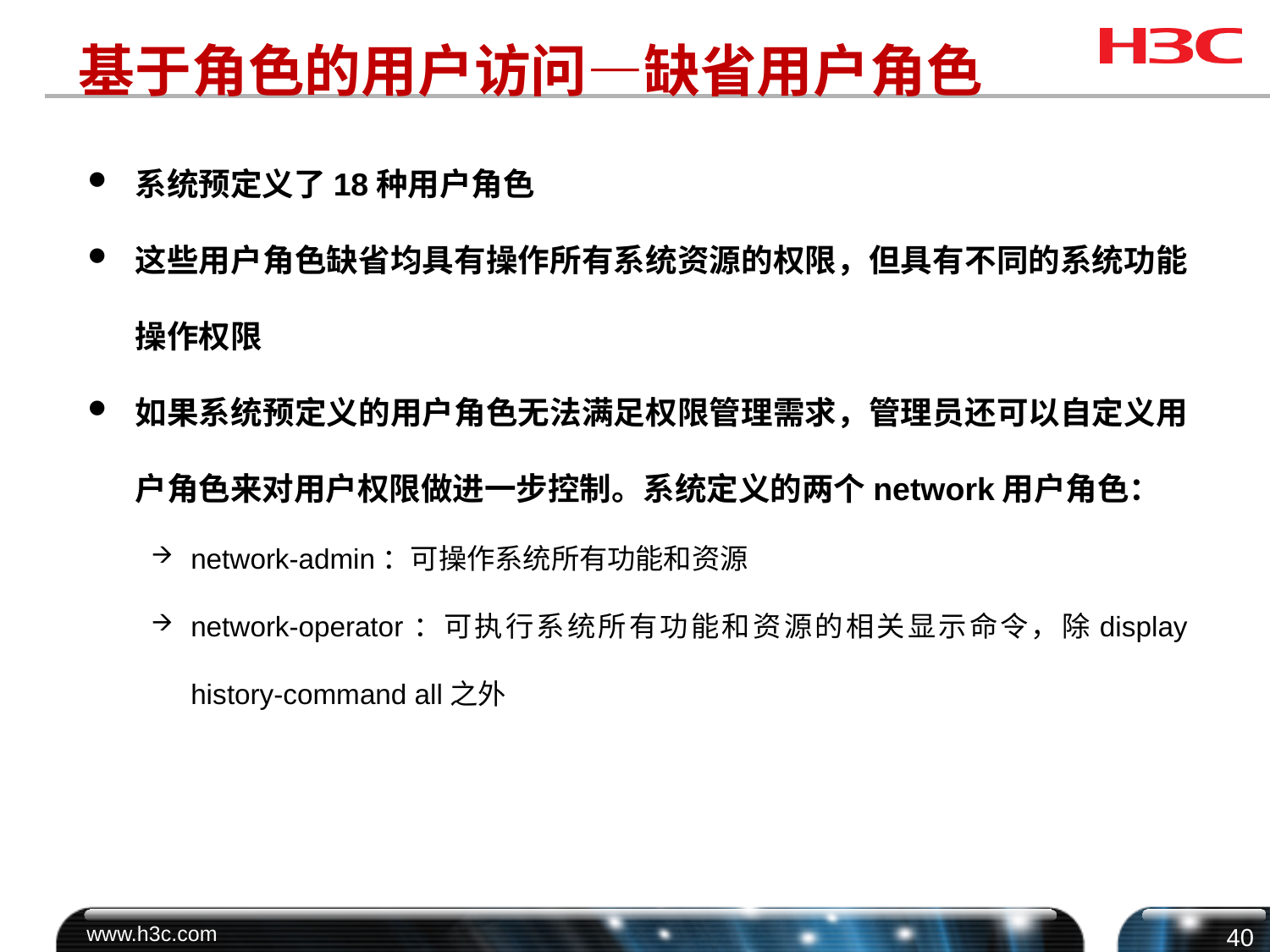

# 基于角色的用户访问—缺省用户角色
系统预定义了18种用户角色
这些用户角色缺省均具有操作所有系统资源的权限，但具有不同的系统功能操作权限
如果系统预定义的用户角色无法满足权限管理需求，管理员还可以自定义用户角色来对用户权限做进一步控制。系统定义的两个network用户角色：
network-admin：可操作系统所有功能和资源
network-operator：可执行系统所有功能和资源的相关显示命令，除display history-command all之外